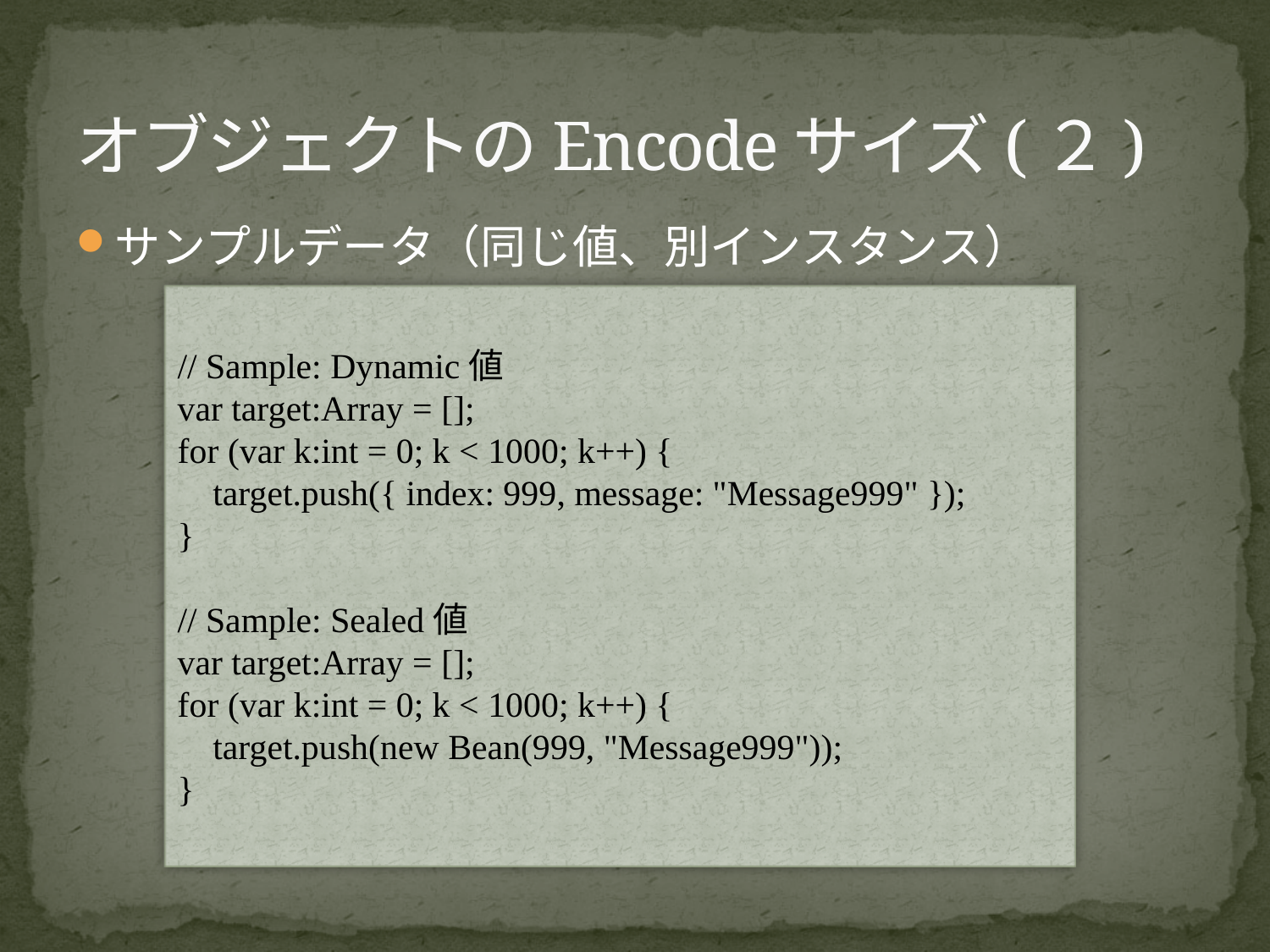

# オブジェクトのEncodeサイズ(２)
サンプルデータ（同じ値、別インスタンス）

// Sample: Dynamic値
var target:Array = [];
for (var k:int = 0; k < 1000; k++) {
    target.push({ index: 999, message: "Message999" });
}

// Sample: Sealed値
var target:Array = [];
for (var k:int = 0; k < 1000; k++) {
    target.push(new Bean(999, "Message999"));
}